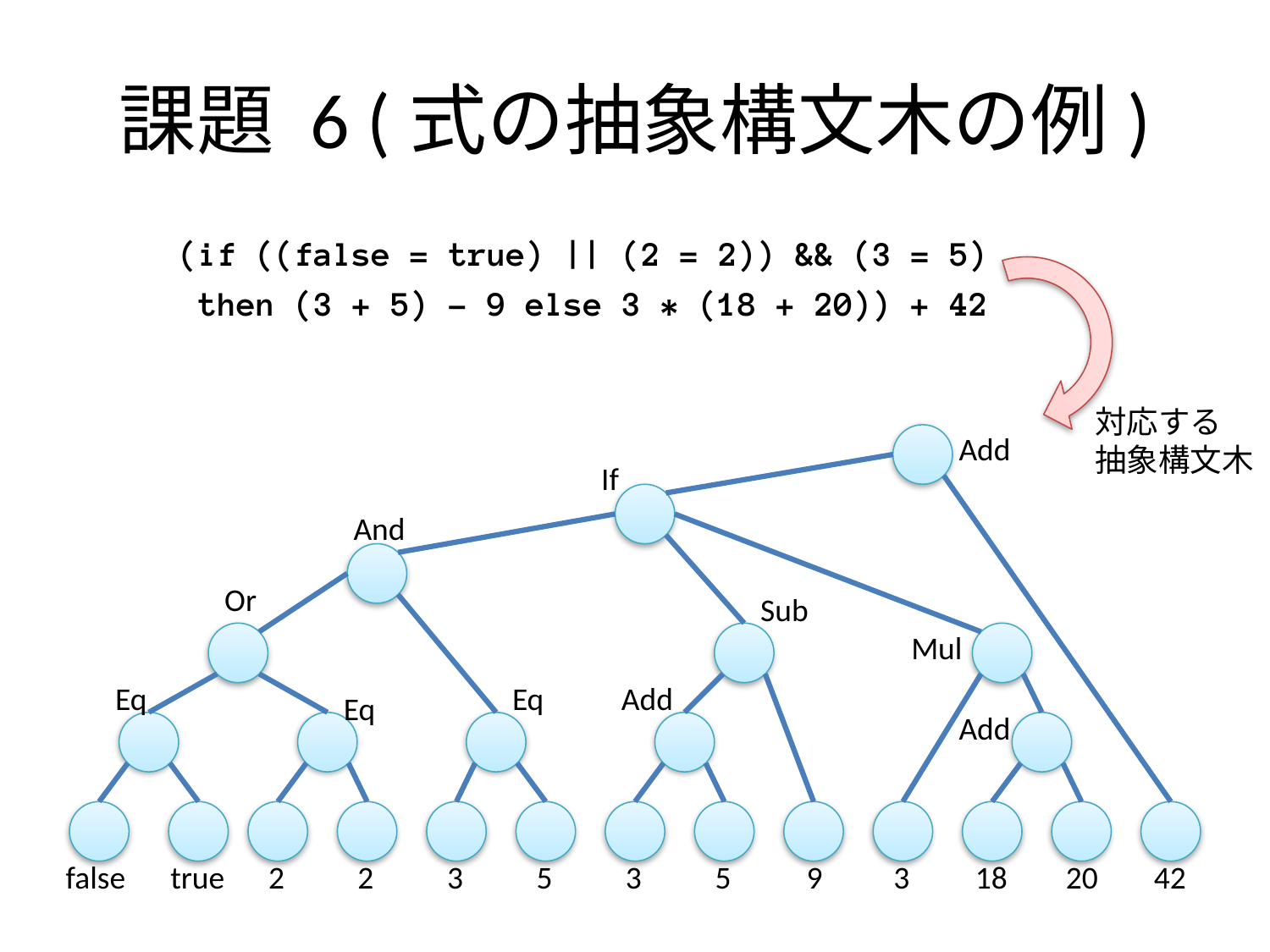

# 課題 6 (式の抽象構文木の例)
(if ((false = true) || (2 = 2)) && (3 = 5)
 then (3 + 5) – 9 else 3 * (18 + 20)) + 42

対応する
抽象構文木
Add

If

And

Or
Sub
Mul

Eq
Eq
Add
Eq
Add

false
true
2
2
3
5
3
5
9
3
18
20
42